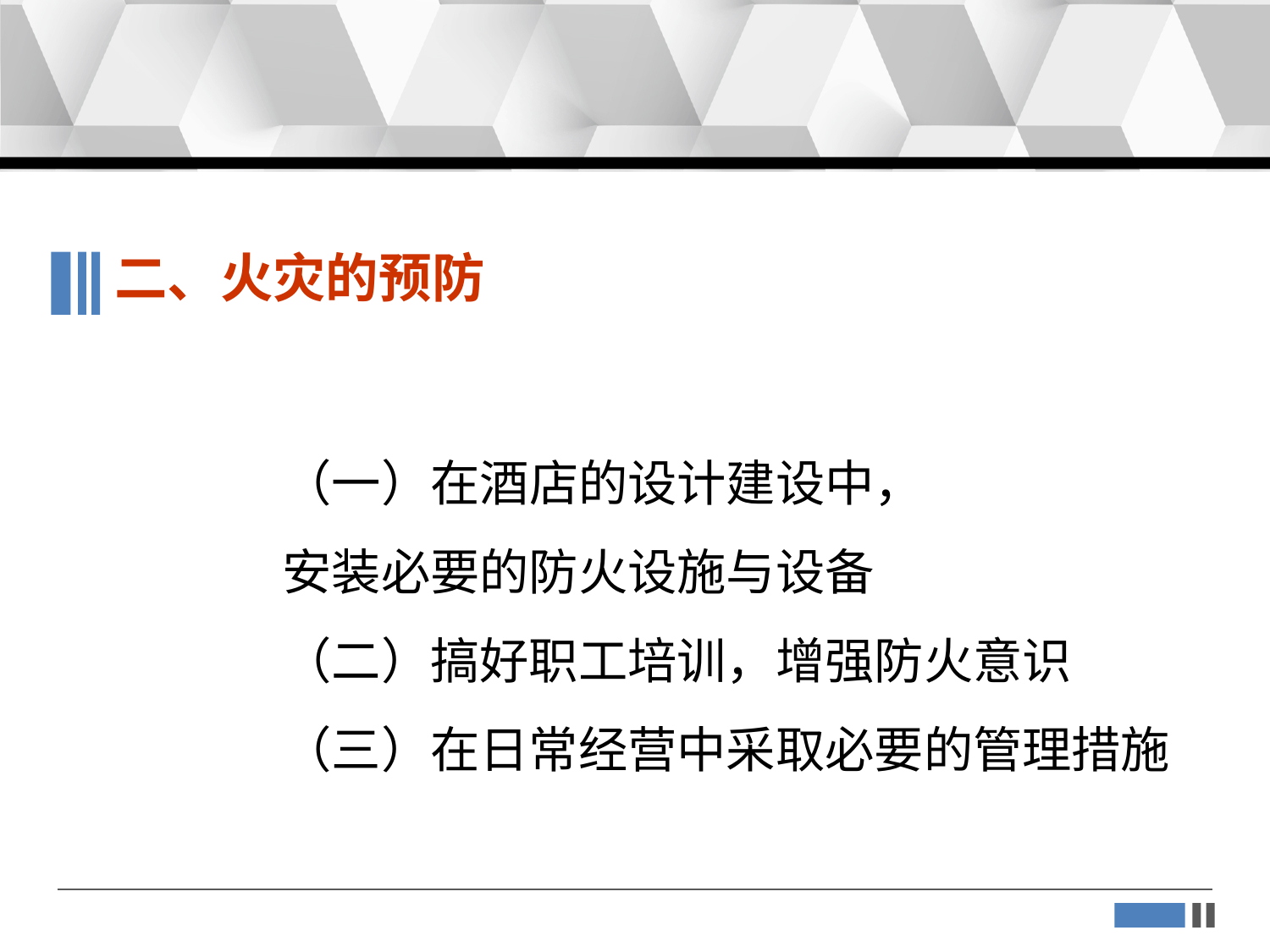

二、火灾的预防

（一）在酒店的设计建设中，
安装必要的防火设施与设备
（二）搞好职工培训，增强防火意识
（三）在日常经营中采取必要的管理措施